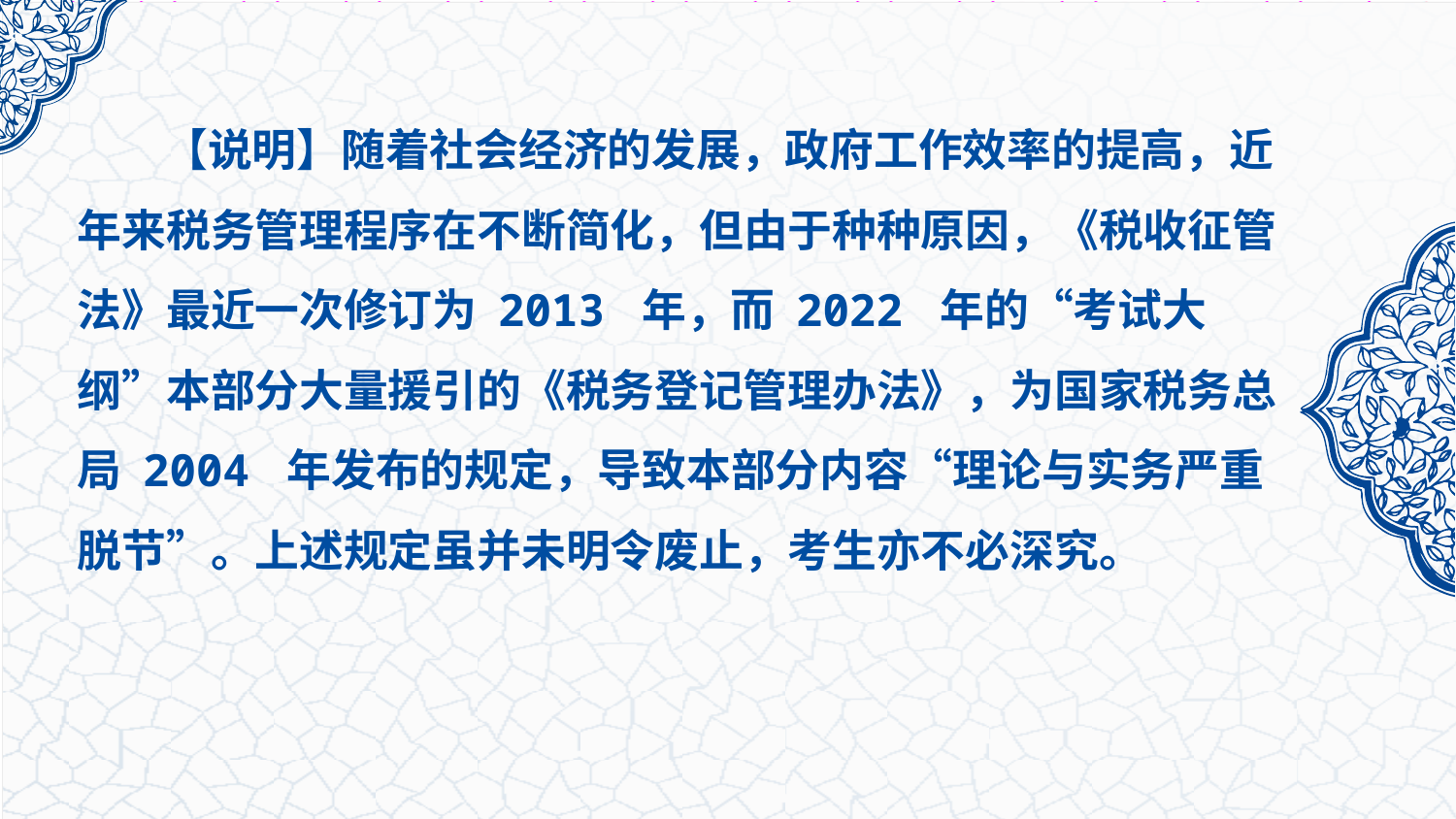

【说明】随着社会经济的发展，政府工作效率的提高，近年来税务管理程序在不断简化，但由于种种原因，《税收征管法》最近一次修订为 2013 年，而 2022 年的“考试大纲”本部分大量援引的《税务登记管理办法》，为国家税务总局 2004 年发布的规定，导致本部分内容“理论与实务严重脱节”。上述规定虽并未明令废止，考生亦不必深究。